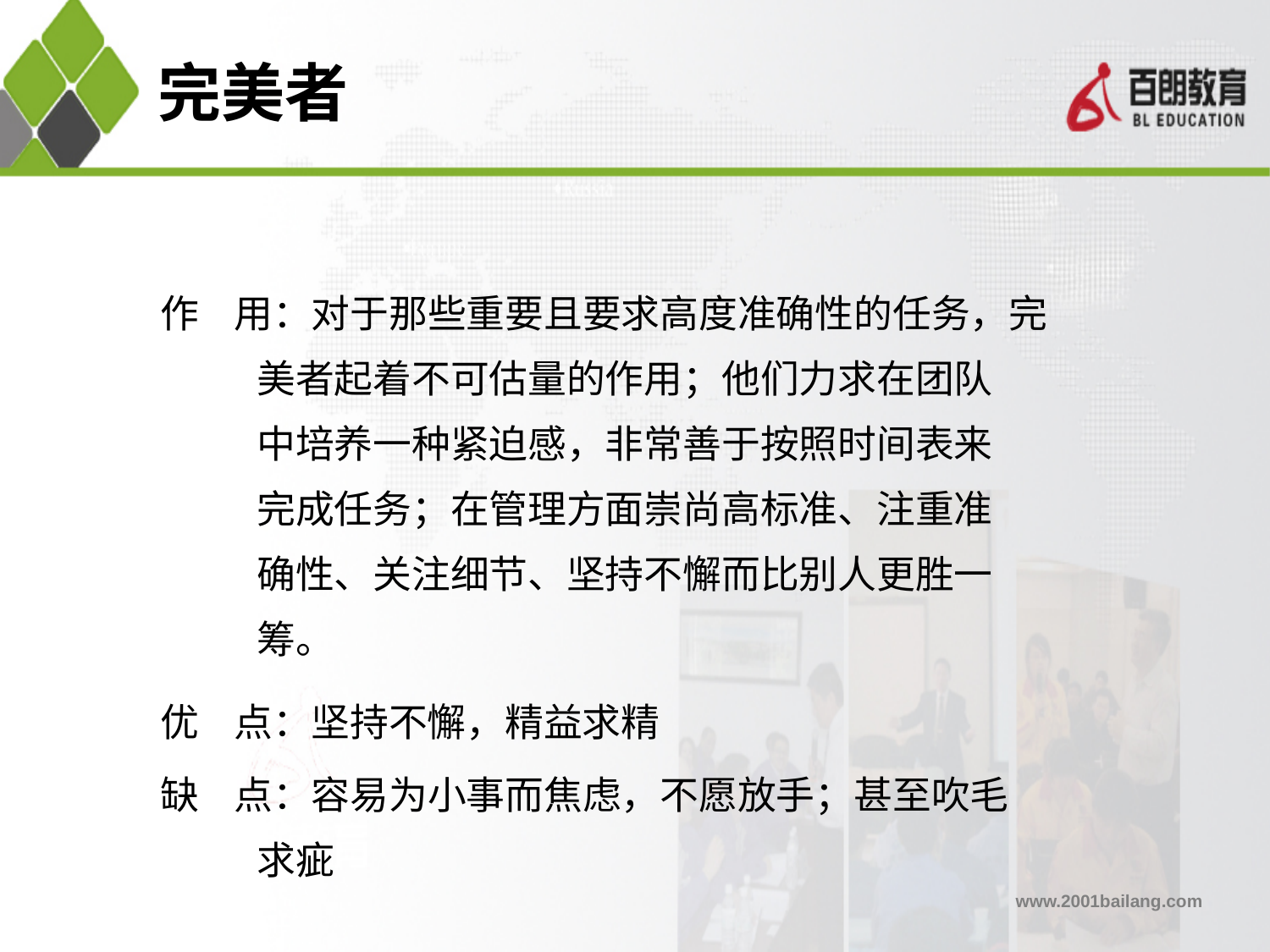

# 完美者
作    用：对于那些重要且要求高度准确性的任务，完
          美者起着不可估量的作用；他们力求在团队
          中培养一种紧迫感，非常善于按照时间表来
          完成任务；在管理方面崇尚高标准、注重准
          确性、关注细节、坚持不懈而比别人更胜一
          筹。
优    点：坚持不懈，精益求精
缺    点：容易为小事而焦虑，不愿放手；甚至吹毛
          求疵